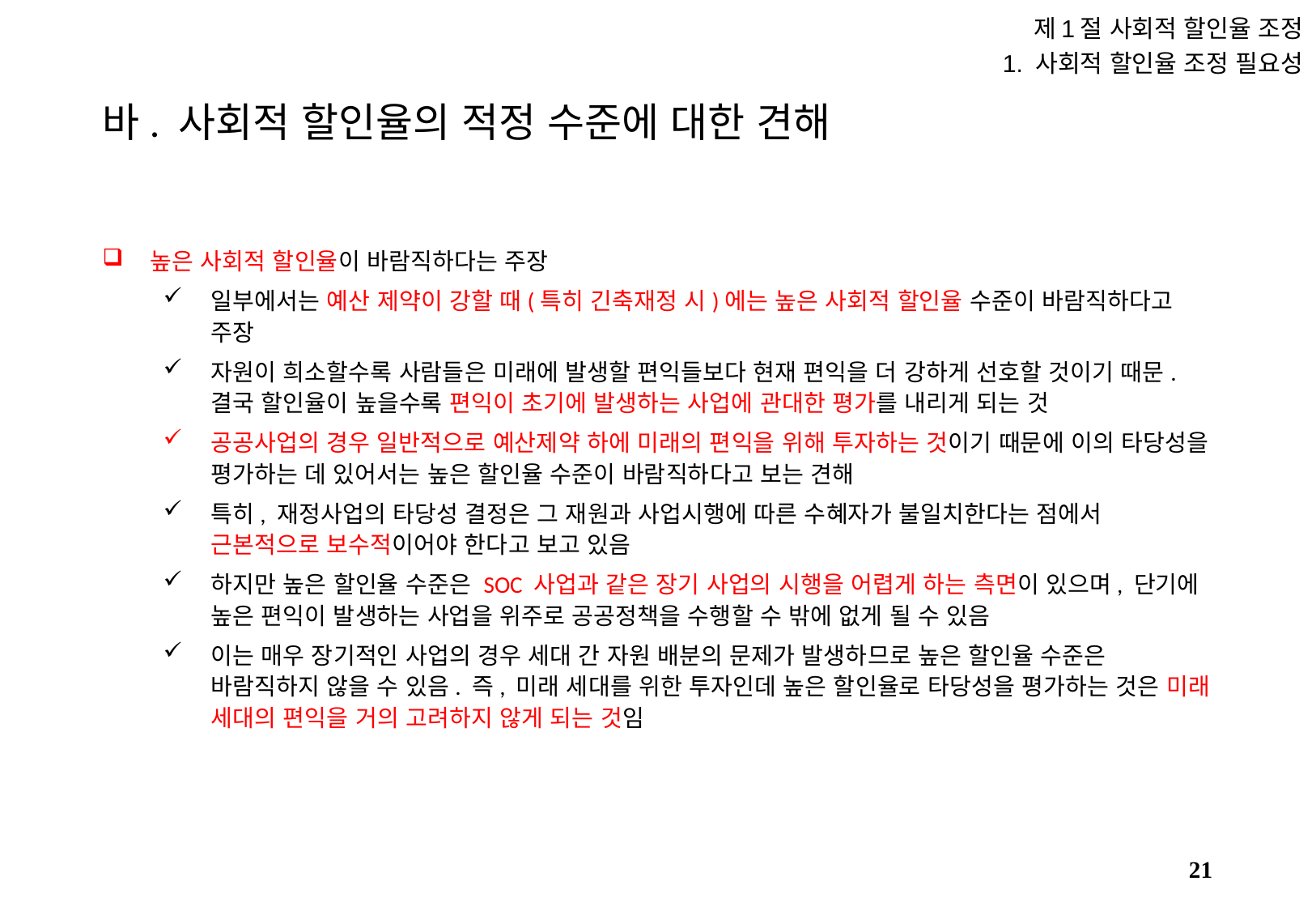

제1절 사회적 할인율 조정
1. 사회적 할인율 조정 필요성
# 바. 사회적 할인율의 적정 수준에 대한 견해
높은 사회적 할인율이 바람직하다는 주장
일부에서는 예산 제약이 강할 때(특히 긴축재정 시)에는 높은 사회적 할인율 수준이 바람직하다고 주장
자원이 희소할수록 사람들은 미래에 발생할 편익들보다 현재 편익을 더 강하게 선호할 것이기 때문. 결국 할인율이 높을수록 편익이 초기에 발생하는 사업에 관대한 평가를 내리게 되는 것
공공사업의 경우 일반적으로 예산제약 하에 미래의 편익을 위해 투자하는 것이기 때문에 이의 타당성을 평가하는 데 있어서는 높은 할인율 수준이 바람직하다고 보는 견해
특히, 재정사업의 타당성 결정은 그 재원과 사업시행에 따른 수혜자가 불일치한다는 점에서 근본적으로 보수적이어야 한다고 보고 있음
하지만 높은 할인율 수준은 SOC 사업과 같은 장기 사업의 시행을 어렵게 하는 측면이 있으며, 단기에 높은 편익이 발생하는 사업을 위주로 공공정책을 수행할 수 밖에 없게 될 수 있음
이는 매우 장기적인 사업의 경우 세대 간 자원 배분의 문제가 발생하므로 높은 할인율 수준은 바람직하지 않을 수 있음. 즉, 미래 세대를 위한 투자인데 높은 할인율로 타당성을 평가하는 것은 미래 세대의 편익을 거의 고려하지 않게 되는 것임

21